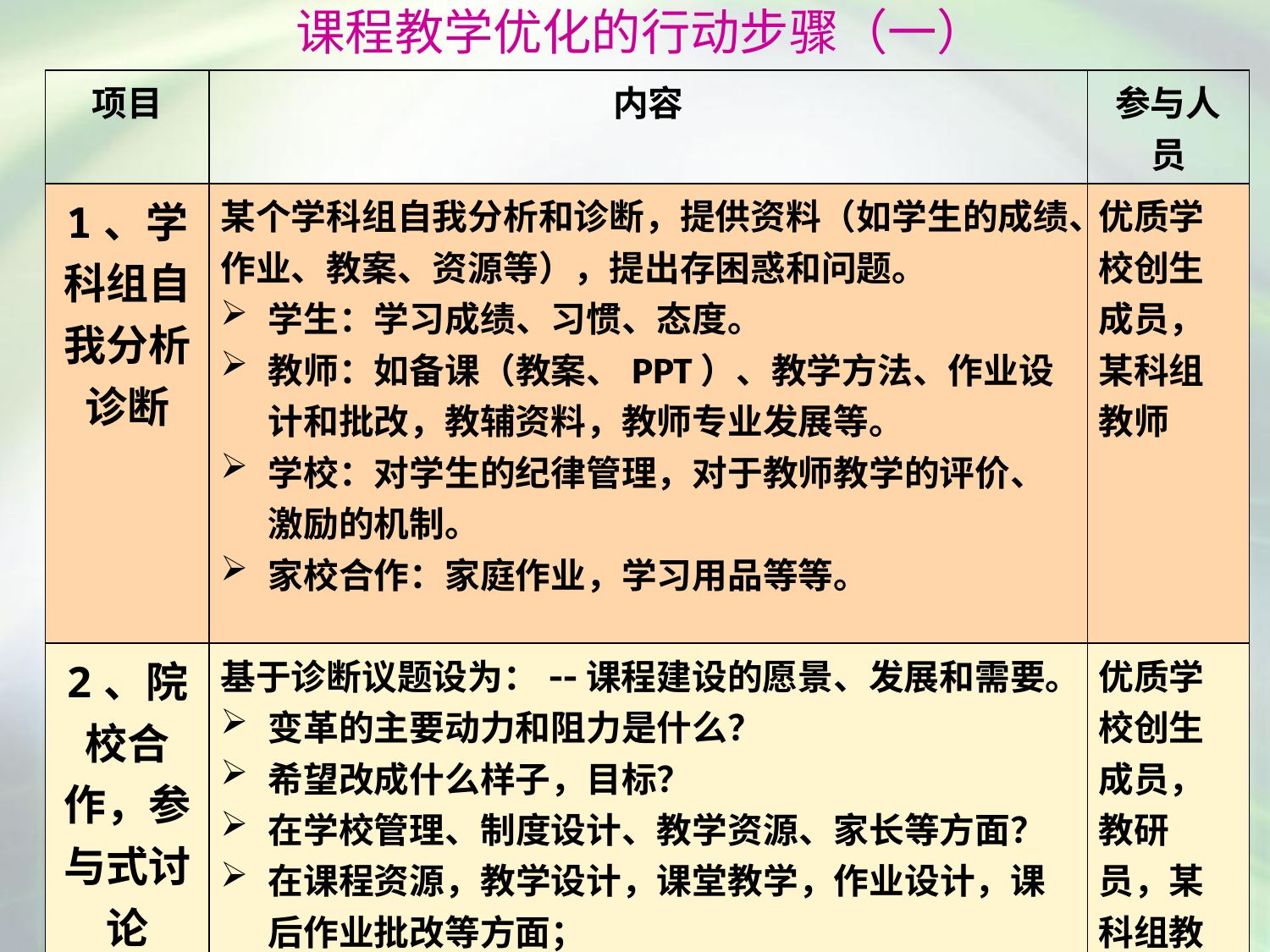

# 课程教学优化的行动步骤（一）
| 项目 | 内容 | 参与人员 |
| --- | --- | --- |
| 1、学科组自我分析诊断 | 某个学科组自我分析和诊断，提供资料（如学生的成绩、作业、教案、资源等），提出存困惑和问题。 学生：学习成绩、习惯、态度。 教师：如备课（教案、PPT）、教学方法、作业设计和批改，教辅资料，教师专业发展等。 学校：对学生的纪律管理，对于教师教学的评价、激励的机制。 家校合作：家庭作业，学习用品等等。 | 优质学校创生成员，某科组教师 |
| 2、院校合作，参与式讨论 | 基于诊断议题设为：--课程建设的愿景、发展和需要。 变革的主要动力和阻力是什么？ 希望改成什么样子，目标？ 在学校管理、制度设计、教学资源、家长等方面？ 在课程资源，教学设计，课堂教学，作业设计，课后作业批改等方面； 在教学组织、激发学生兴趣、课堂纪律等方面，怎么改？ | 优质学校创生成员，教研员，某科组教师 |